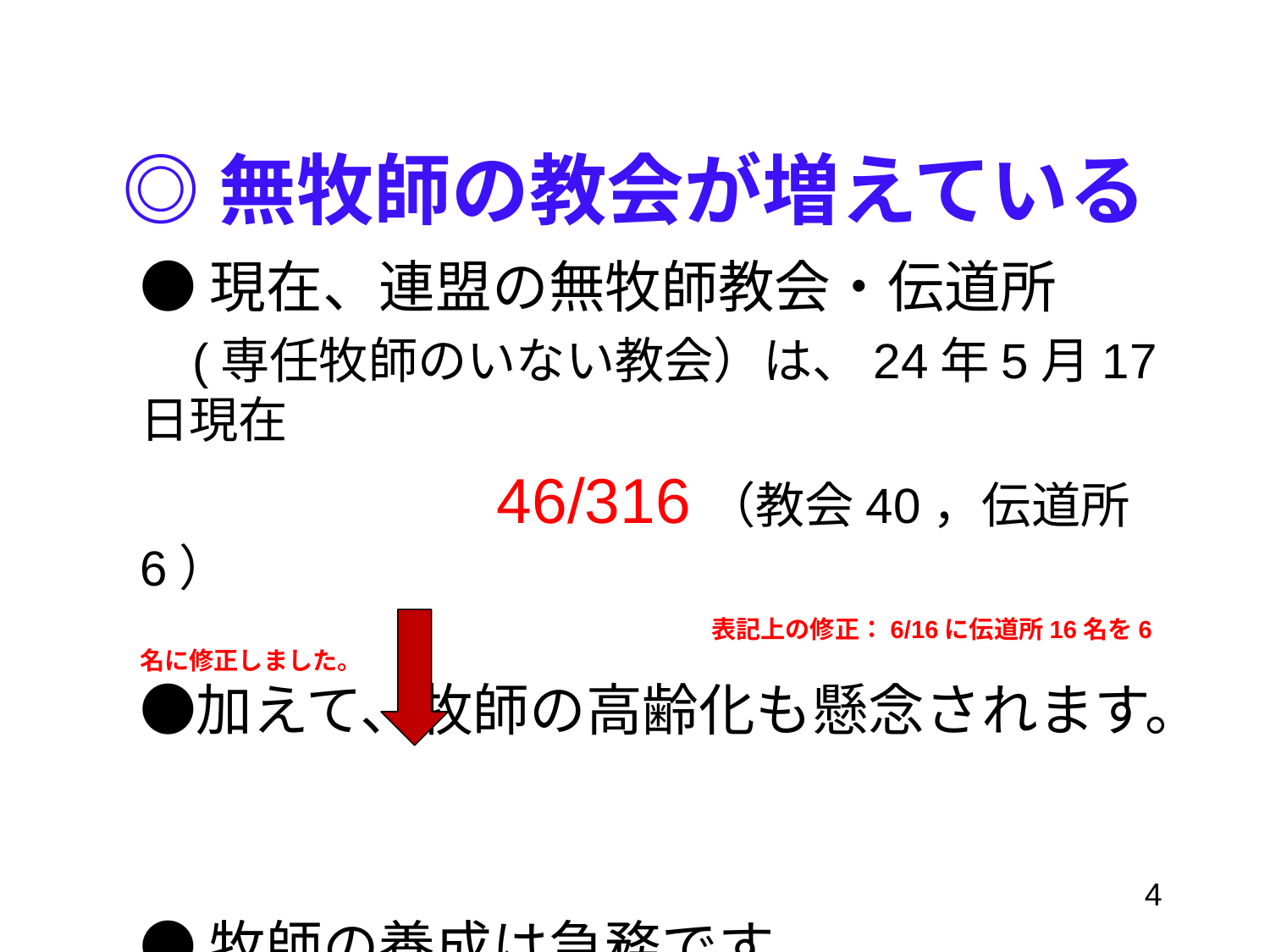

# ◎無牧師の教会が増えている

●現在、連盟の無牧師教会・伝道所
　(専任牧師のいない教会）は、24年5月17日現在
　　　　　　　46/316（教会40，伝道所6）
　　　　　　　　　　　　　　　　　　表記上の修正：6/16に伝道所16名を6名に修正しました。
●加えて、牧師の高齢化も懸念されます。

●牧師の養成は急務です。

4